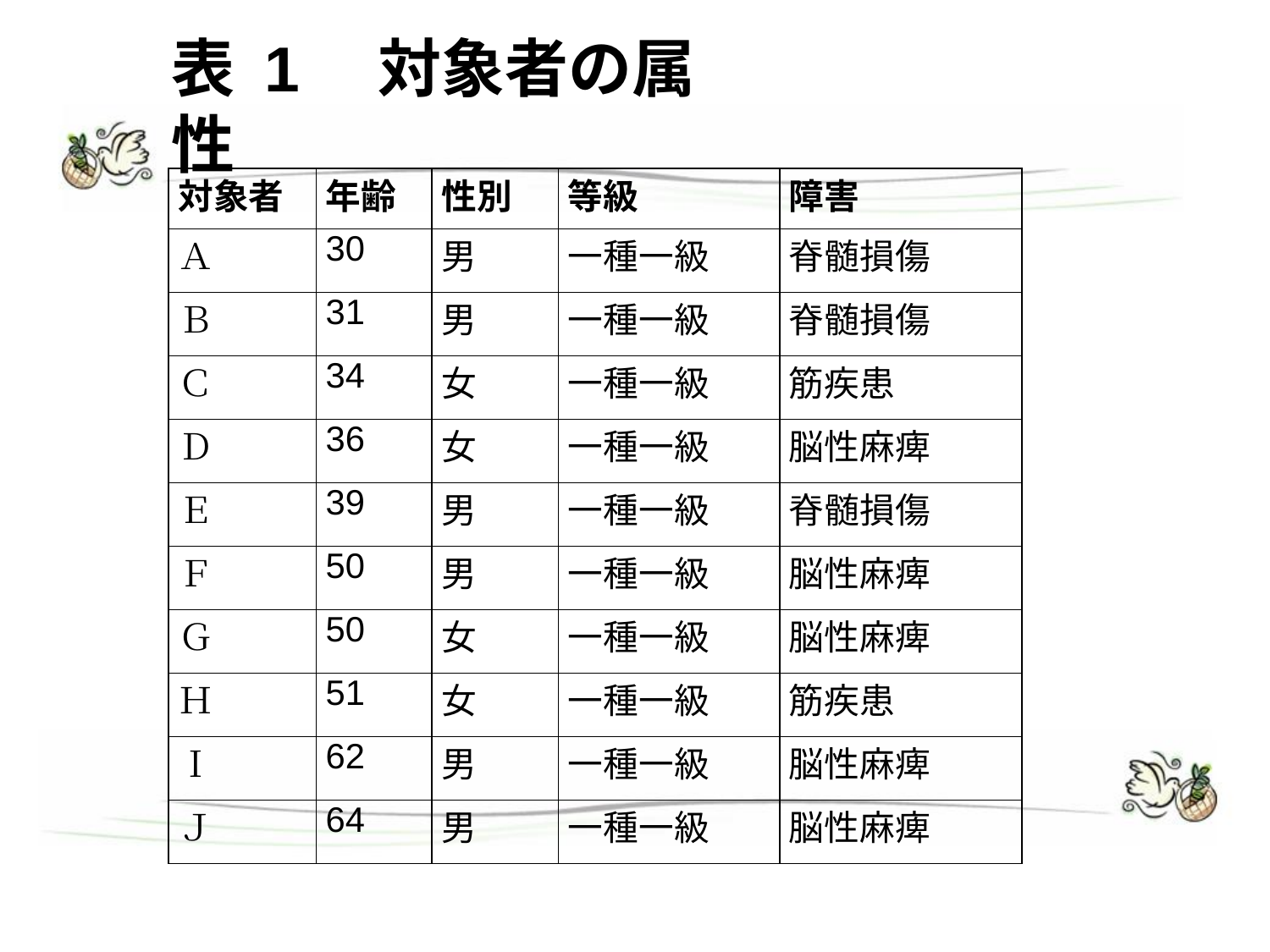

表 1　対象者の属性
| 対象者 | 年齢 | 性別 | 等級 | 障害 |
| --- | --- | --- | --- | --- |
| Ａ | 30 | 男 | 一種一級 | 脊髄損傷 |
| Ｂ | 31 | 男 | 一種一級 | 脊髄損傷 |
| Ｃ | 34 | 女 | 一種一級 | 筋疾患 |
| Ｄ | 36 | 女 | 一種一級 | 脳性麻痺 |
| Ｅ | 39 | 男 | 一種一級 | 脊髄損傷 |
| Ｆ | 50 | 男 | 一種一級 | 脳性麻痺 |
| Ｇ | 50 | 女 | 一種一級 | 脳性麻痺 |
| Ｈ | 51 | 女 | 一種一級 | 筋疾患 |
| Ｉ | 62 | 男 | 一種一級 | 脳性麻痺 |
| Ｊ | 64 | 男 | 一種一級 | 脳性麻痺 |